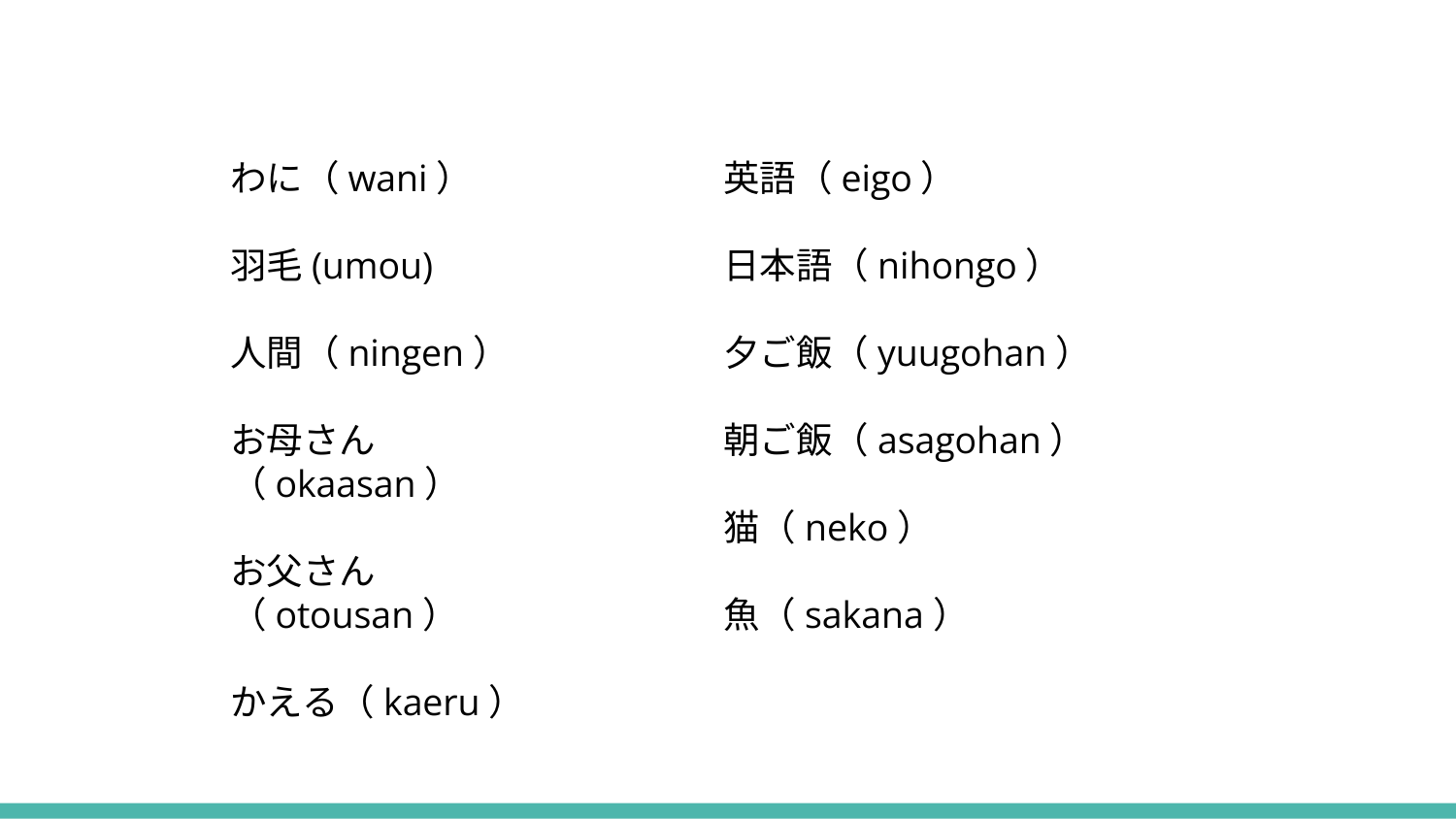

わに（wani）

羽毛(umou)

人間（ningen）

お母さん（okaasan）

お父さん（otousan）

かえる（kaeru）

英語（eigo）

日本語（nihongo）

夕ご飯（yuugohan）

朝ご飯（asagohan）

猫（neko）

魚（sakana）